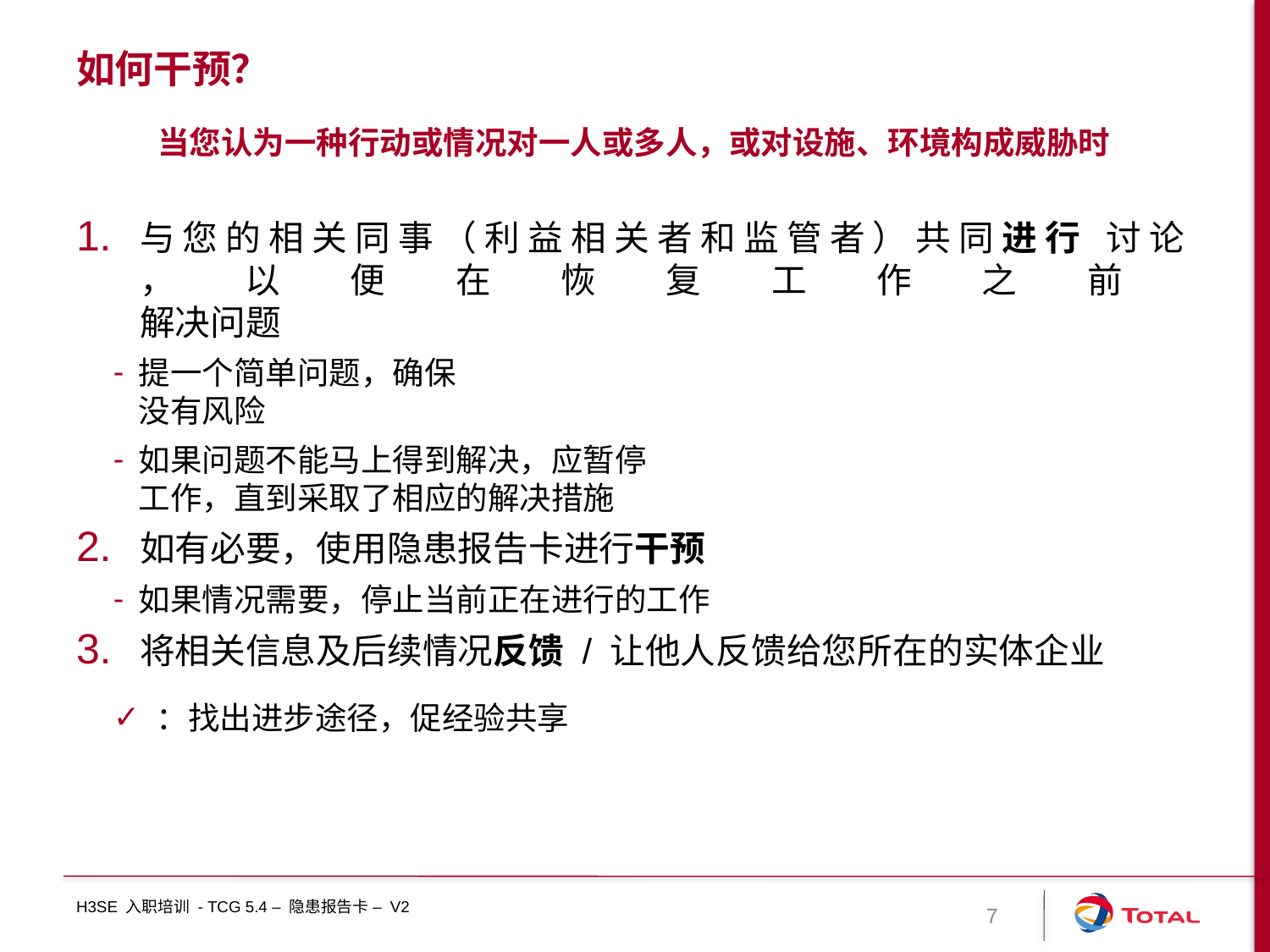

# 如何干预？
当您认为一种行动或情况对一人或多人，或对设施、环境构成威胁时

与您的相关同事（利益相关者和监管者）共同进行 讨论
，以便在恢复工作之前
解决问题
提一个简单问题，确保
没有风险
如果问题不能马上得到解决，应暂停
工作，直到采取了相应的解决措施
如有必要，使用隐患报告卡进行干预
如果情况需要，停止当前正在进行的工作
将相关信息及后续情况反馈 / 让他人反馈给您所在的实体企业

 ：找出进步途径，促经验共享
H3SE 入职培训 - TCG 5.4 – 隐患报告卡 – V2
7